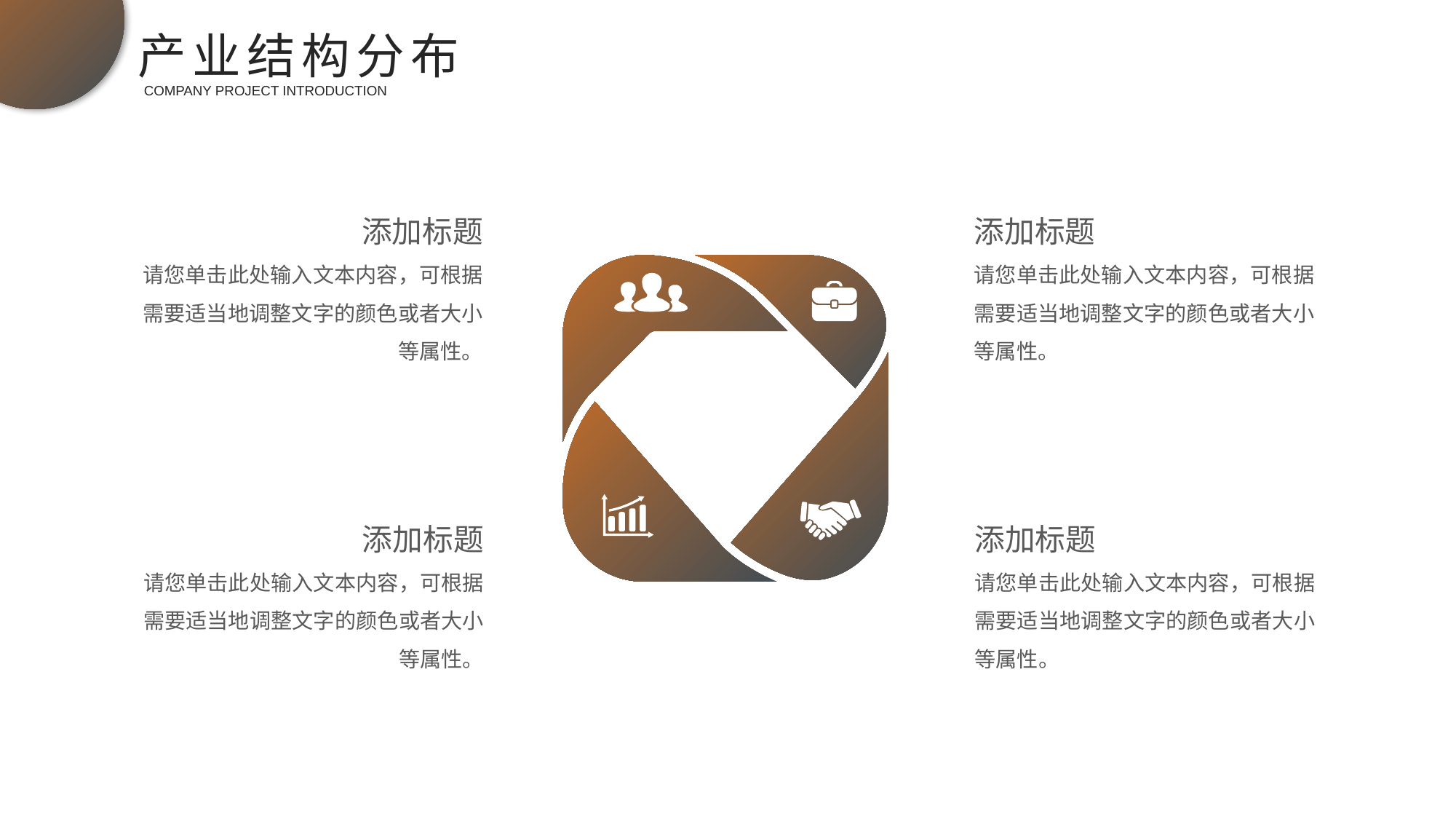

产业结构分布
COMPANY PROJECT INTRODUCTION
添加标题
请您单击此处输入文本内容，可根据需要适当地调整文字的颜色或者大小等属性。
添加标题
请您单击此处输入文本内容，可根据需要适当地调整文字的颜色或者大小等属性。

添加标题
请您单击此处输入文本内容，可根据需要适当地调整文字的颜色或者大小等属性。
添加标题
请您单击此处输入文本内容，可根据需要适当地调整文字的颜色或者大小等属性。